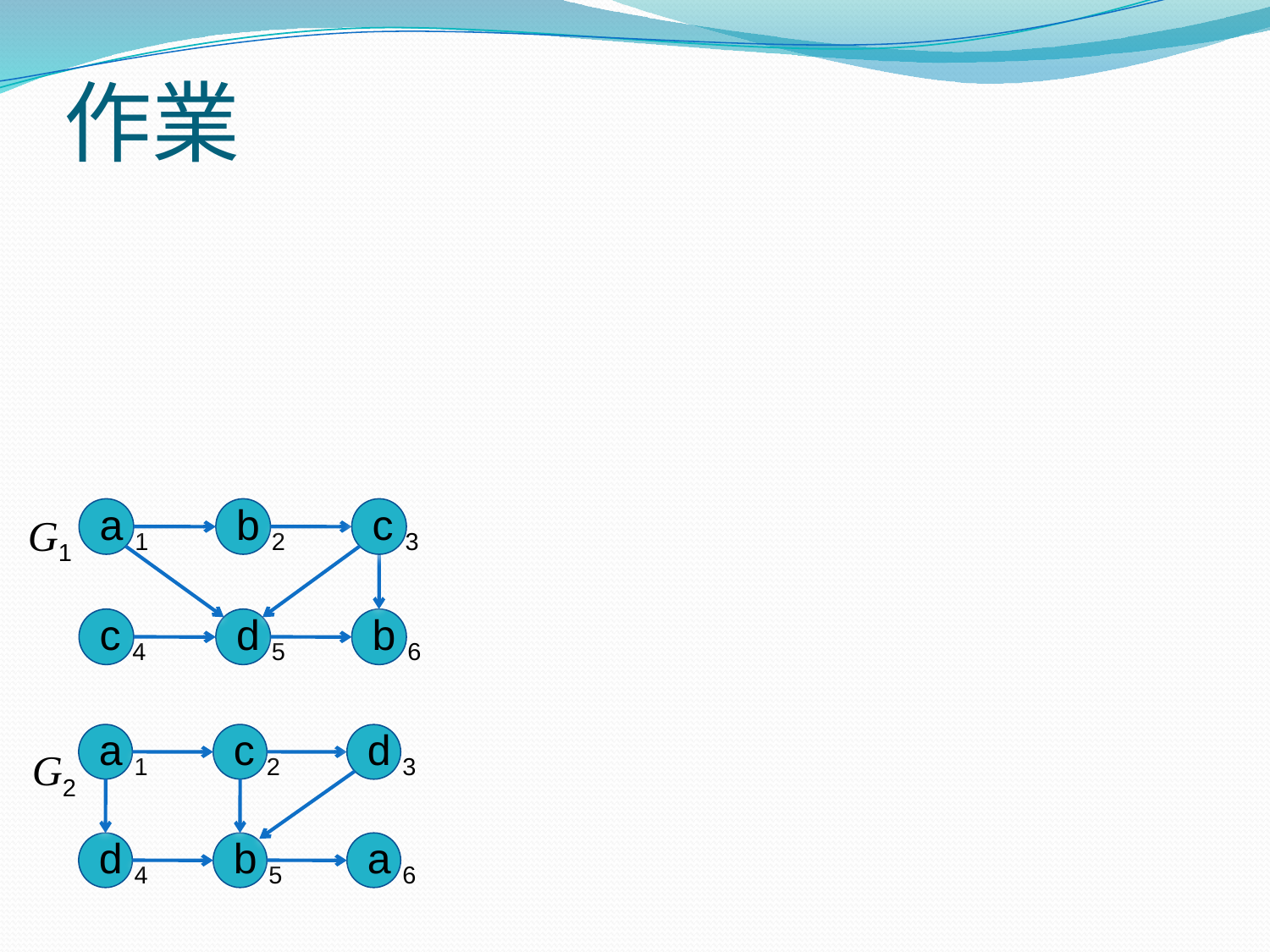

# 作業
a 1
b 2
c 3
c 4
d 5
b 6
G1
a 1
c 2
d 3
d 4
b 5
a 6
G2